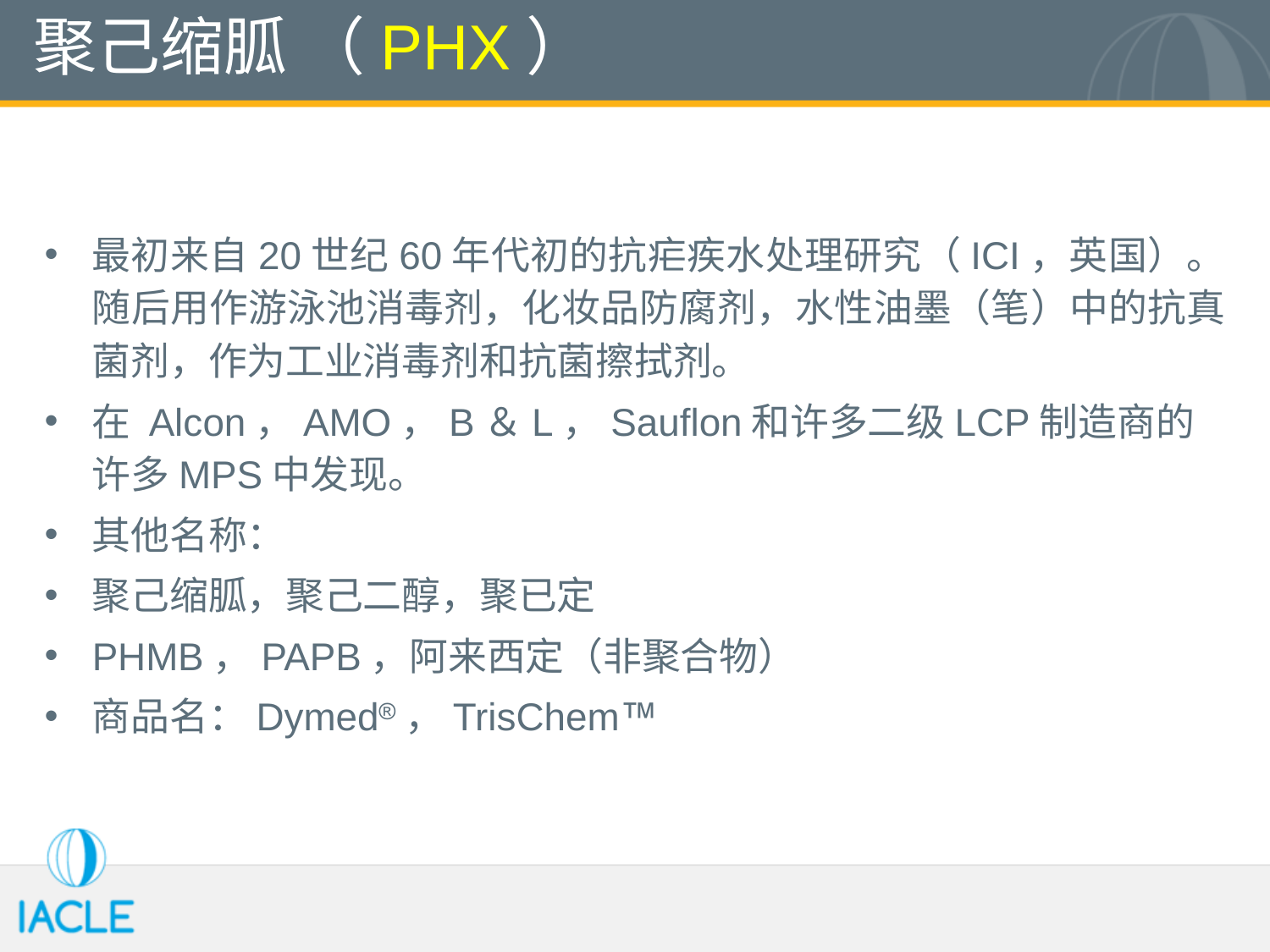

# 聚己缩胍 （PHX）
最初来自20世纪60年代初的抗疟疾水处理研究（ICI，英国）。随后用作游泳池消毒剂，化妆品防腐剂，水性油墨（笔）中的抗真菌剂，作为工业消毒剂和抗菌擦拭剂。
在 Alcon，AMO，B＆L，Sauflon和许多二级LCP制造商的许多MPS中发现。
其他名称：
聚己缩胍，聚己二醇，聚已定
PHMB，PAPB，阿来西定（非聚合物）
商品名：Dymed®，TrisChem™